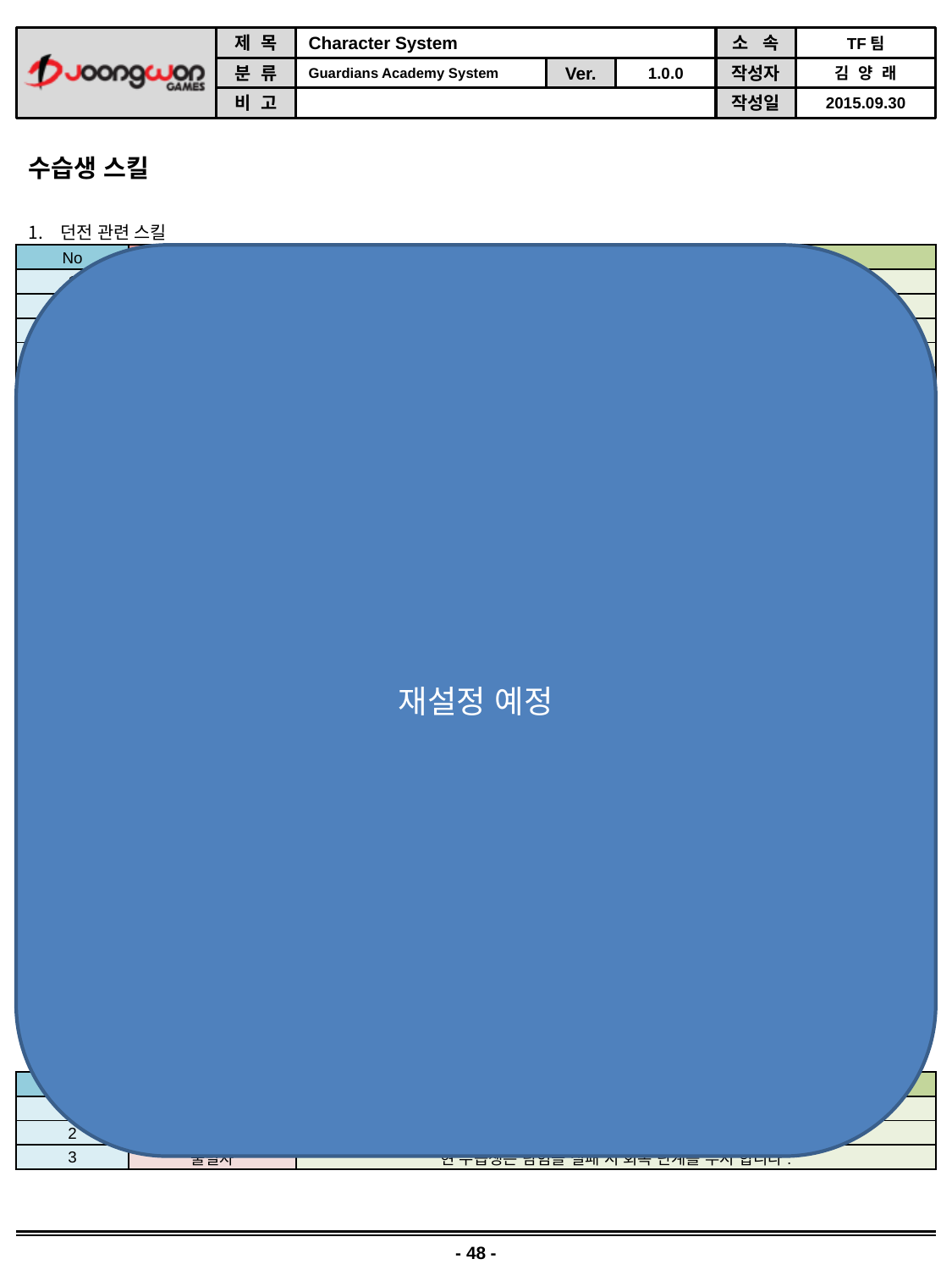

수습생 스킬
던전 관련 스킬

성소 관련 스킬

기타 스킬
| No | 스킬명 | 효과 |
| --- | --- | --- |
| 1 | 화염방패 | 화산 던전 성공률 +30% |
| 2 | 얼음갑옷 | 빙하 던전 성공률 +30% |
| 3 | 전격망토 | 전격 던전 성공률 +30% |
| 4 | 축지 | 늪지 던전 성공률 +30% |
| 5 | 마법의 샘물 | 사막 던전 성공률 +30% |
| 6 | 등반 | 암벽 던전 성공률 +30% |
| 7 | 빛의 정령 | 암흑 던전 성공률 +30% |
| 8 | 수호 정령 | 지옥불 던전 성공률 +30% |
| 9 | 모험의 달인 | 모든 던전 성공률 +5% |
| 10 | 화염 화살 | 화산 던전 탐험 시간 10% 감소 |
| 11 | 얼음창 | 빙하 던전 탐험 시간 10% 감소 |
| 12 | 번개 폭풍 | 전격 던전 탐험 시간 10% 감소 |
| 13 | 구름 장화 | 늪지 던전 탐험 시간 10% 감소 |
| 14 | 낙타 조련사 | 사막 던전 탐험 시간 10% 감소 |
| 15 | 산악 전문가 | 암벽 던전 탐험 시간 10% 감소 |
| 16 | 횃불 | 암흑 던전 탐험 시간 10% 감소 |
| 17 | 수호신 | 지옥불 던전 탐험 시간 10% 감소 |
| 18 | 탐험의 달인 | 모든 던전 탐험 시간 1% 감소 |
| 19 | 동전 수집가 | 던전 탐험 성공 시 골드 획득량 +20% |
| 20 | 지폐 수집가 | 던전 탐험 성공 시 골드 획득량 +30% |
| 21 | 반짝이 | 던전 탐험 성공 시 골드 획득량 +40% |
| 22 | 익숙함 | 던전 탐험 성공 시 경험치 획득량 +10% |
| 23 | 노련함 | 던전 탐험 성공 시 경험치 획득량 +20% |
재설정 예정
| No | 스킬명 | 효과 |
| --- | --- | --- |
| 1 | 건축가 | 내 성소 건설 속도 감소량 +3% |
| 2 | 일꾼 | 모든 건설 속도 감소량 +1% |
| 3 | 친밀함 | 친구 성소 지원 시 FP 추가 획득 +2 |
| 4 | 외톨이 | 내 성소 지원 시 FP 2 획득 |
| 5 | 금화 발견 | 지원 시 500골드 획득 |
| 6 | 금광 발견 | 친구 성소 지원 시 800골드 획득 |
| No | 스킬명 | 효과 |
| --- | --- | --- |
| 1 | 구급대원 | 임무 실패 시 회복 시간을 10% 감소시킵니다. |
| 2 | 지원의 달인 | 성소 지원 후 수습생 재사용 대기 시간 10% 감소 |
| 3 | 불멸자 | 현 수습생은 탐험을 실패 시 회복 단계를 무시 합니다. |
- 48 -